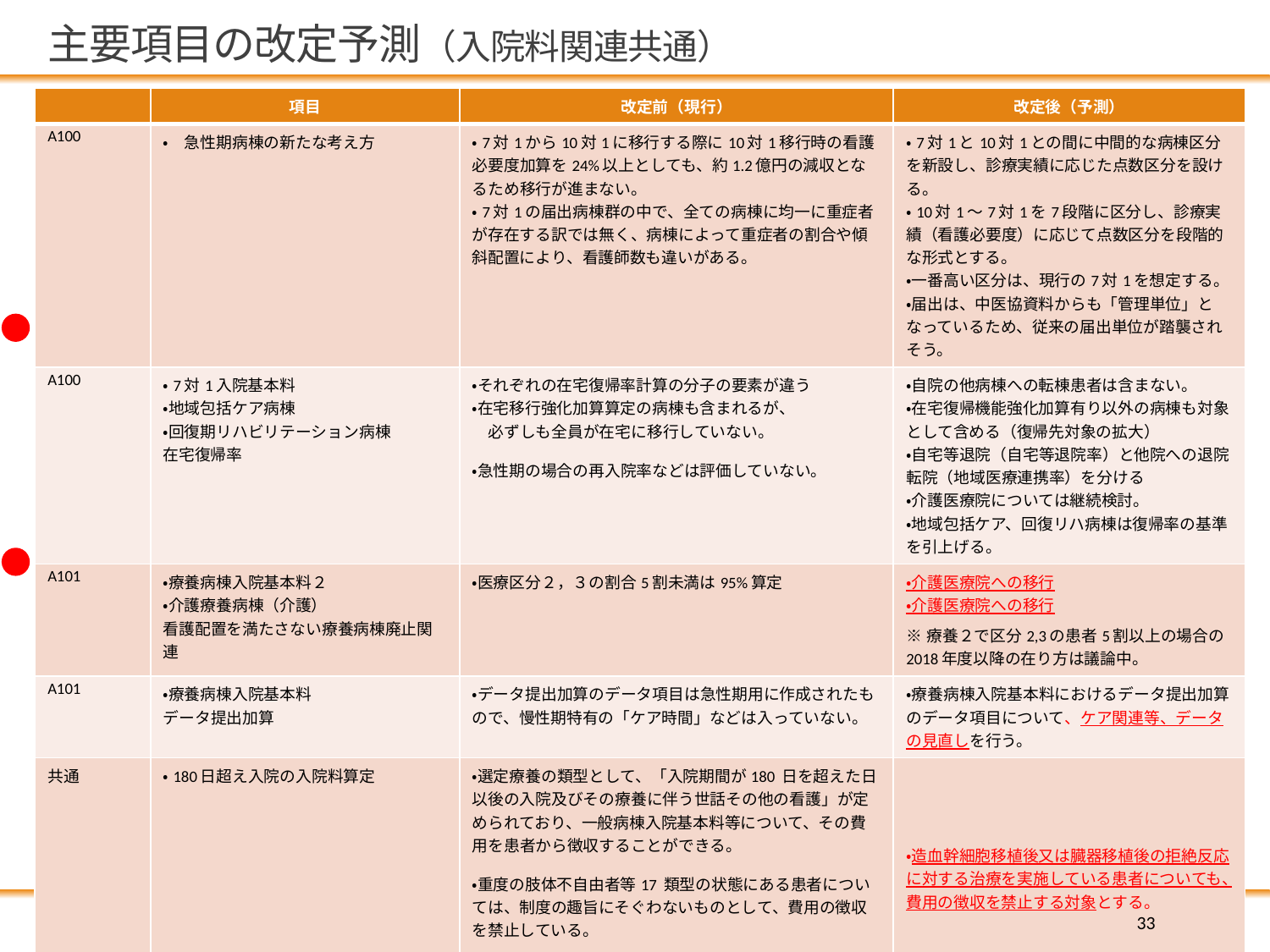

# 主要項目の改定予測（入院料関連共通）
|  | 項目 | 改定前（現行） | 改定後（予測） |
| --- | --- | --- | --- |
| A100 | ・　急性期病棟の新たな考え方 | ・7対1から10対1に移行する際に10対1移行時の看護必要度加算を24%以上としても、約1.2億円の減収となるため移行が進まない。 ・7対1の届出病棟群の中で、全ての病棟に均一に重症者が存在する訳では無く、病棟によって重症者の割合や傾斜配置により、看護師数も違いがある。 | ・7対1と10対1との間に中間的な病棟区分を新設し、診療実績に応じた点数区分を設ける。 ・10対1～7対1を7段階に区分し、診療実績（看護必要度）に応じて点数区分を段階的な形式とする。 ・一番高い区分は、現行の7対1を想定する。 ・届出は、中医協資料からも「管理単位」となっているため、従来の届出単位が踏襲されそう。 |
| A100 | ・7対1入院基本料 ・地域包括ケア病棟 ・回復期リハビリテーション病棟 在宅復帰率 | ・それぞれの在宅復帰率計算の分子の要素が違う ・在宅移行強化加算算定の病棟も含まれるが、 　必ずしも全員が在宅に移行していない。 ・急性期の場合の再入院率などは評価していない。 | ・自院の他病棟への転棟患者は含まない。 ・在宅復帰機能強化加算有り以外の病棟も対象として含める（復帰先対象の拡大） ・自宅等退院（自宅等退院率）と他院への退院転院（地域医療連携率）を分ける ・介護医療院については継続検討。 ・地域包括ケア、回復リハ病棟は復帰率の基準を引上げる。 |
| A101 | ・療養病棟入院基本料２ ・介護療養病棟（介護） 看護配置を満たさない療養病棟廃止関連 | ・医療区分２，３の割合5割未満は95%算定 | ・介護医療院への移行 ・介護医療院への移行 ※療養２で区分2,3の患者5割以上の場合の2018年度以降の在り方は議論中。 |
| A101 | ・療養病棟入院基本料 データ提出加算 | ・データ提出加算のデータ項目は急性期用に作成されたもので、慢性期特有の「ケア時間」などは入っていない。 | ・療養病棟入院基本料におけるデータ提出加算のデータ項目について、ケア関連等、データの見直しを行う。 |
| 共通 | ・180日超え入院の入院料算定 | ・選定療養の類型として、「入院期間が180 日を超えた日以後の入院及びその療養に伴う世話その他の看護」が定められており、一般病棟入院基本料等について、その費用を患者から徴収することができる。 ・重度の肢体不自由者等17 類型の状態にある患者については、制度の趣旨にそぐわないものとして、費用の徴収を禁止している。 | ・造血幹細胞移植後又は臓器移植後の拒絶反応に対する治療を実施している患者についても、費用の徴収を禁止する対象とする。 |
| 共通 | ・入院診療計画書 | ・入力の手間が事務負担となっている（医師事務負担）。 | ・様式に記載を求めている診療情報は、診療録等に既に記載されているものもあるため、診療録等において既に得られる情報（例えば電子カルテ等）は簡略化する。 |

33